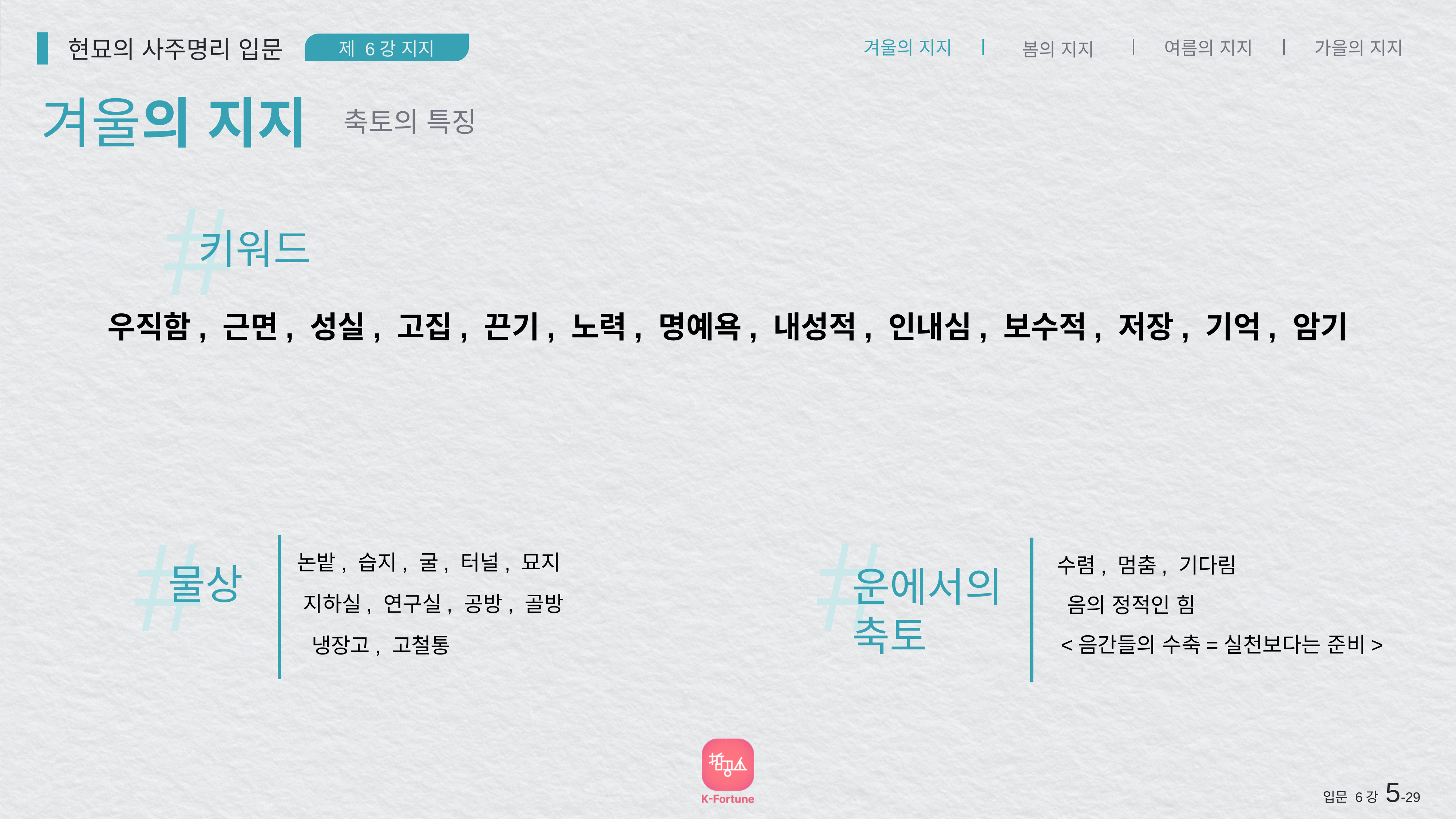

현묘의 사주명리 입문

제 6강 지지
겨울의 지지
여름의 지지
가을의 지지
봄의 지지
겨울의 지지
축토의 특징
#
키워드
우직함, 근면, 성실, 고집, 끈기, 노력, 명예욕, 내성적, 인내심, 보수적, 저장, 기억, 암기
#
#
논밭, 습지, 굴, 터널, 묘지
수렴, 멈춤, 기다림
물상
운에서의
축토
지하실, 연구실, 공방, 골방
음의 정적인 힘
<음간들의 수축=실천보다는 준비>
냉장고, 고철통